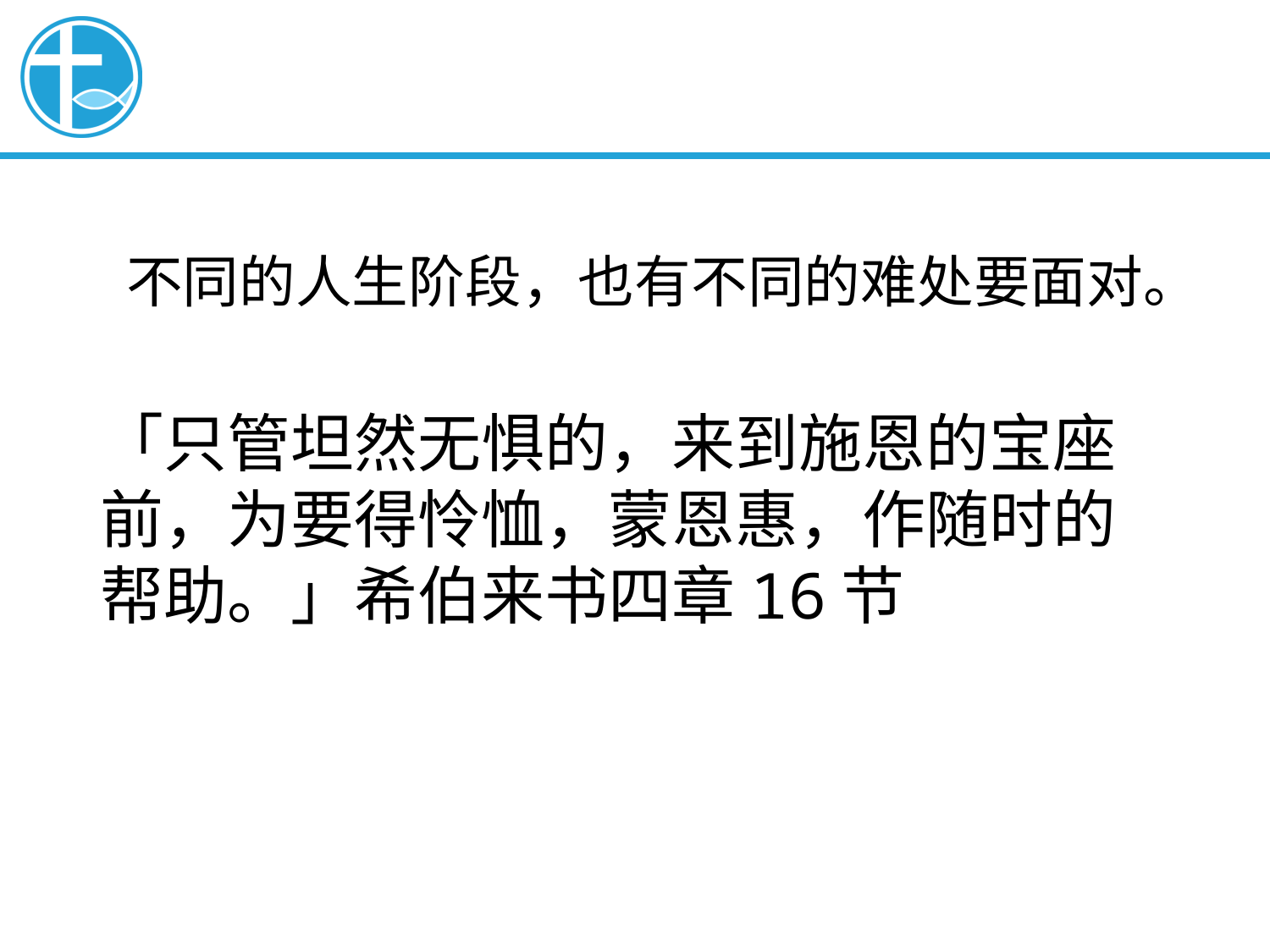

# 不同的人生阶段，也有不同的难处要面对。
「只管坦然无惧的，来到施恩的宝座前，为要得怜恤，蒙恩惠，作随时的帮助。」希伯来书四章16节